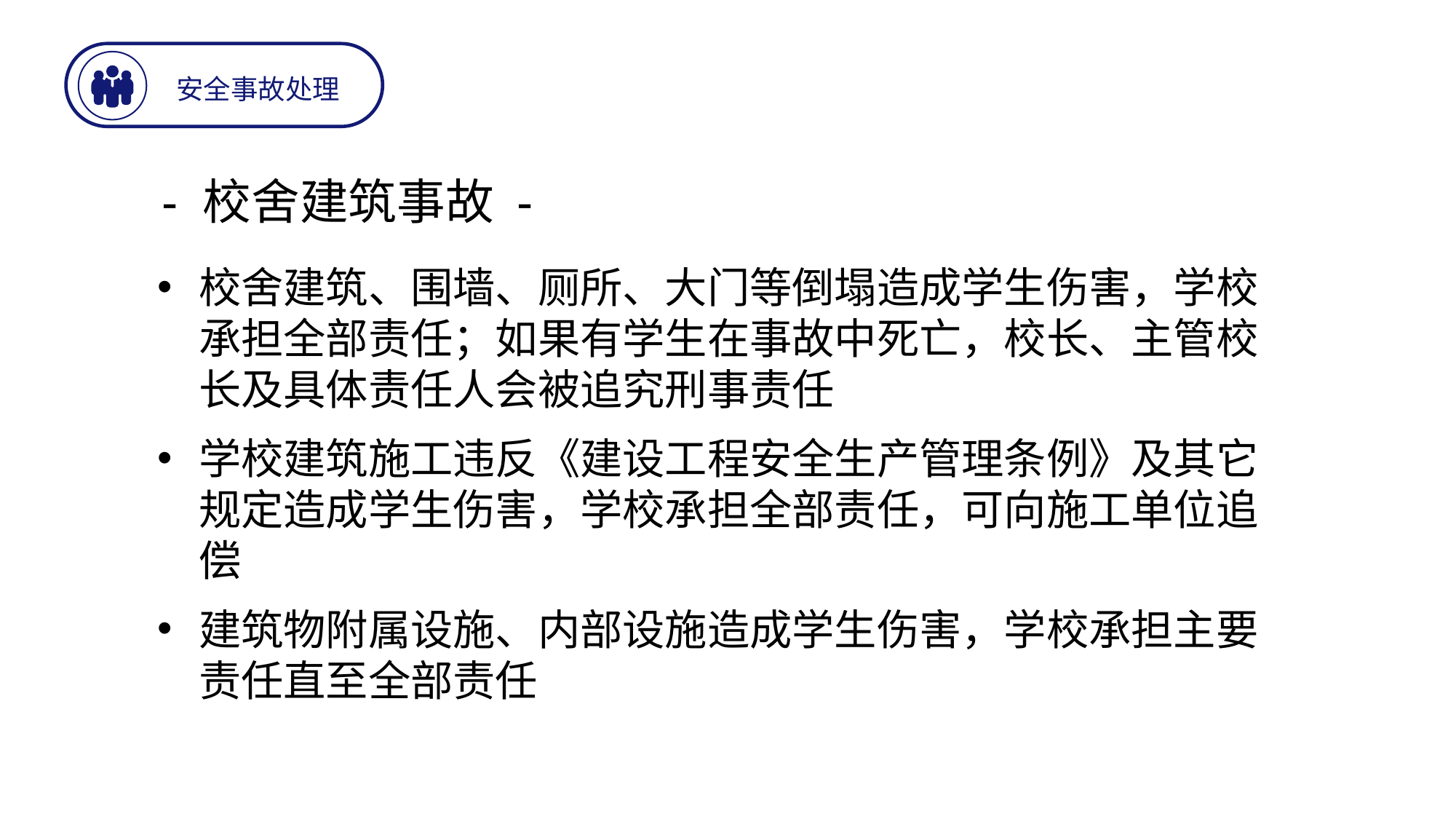

安全事故处理
- 校舍建筑事故 -
校舍建筑、围墙、厕所、大门等倒塌造成学生伤害，学校承担全部责任；如果有学生在事故中死亡，校长、主管校长及具体责任人会被追究刑事责任
学校建筑施工违反《建设工程安全生产管理条例》及其它规定造成学生伤害，学校承担全部责任，可向施工单位追偿
建筑物附属设施、内部设施造成学生伤害，学校承担主要责任直至全部责任